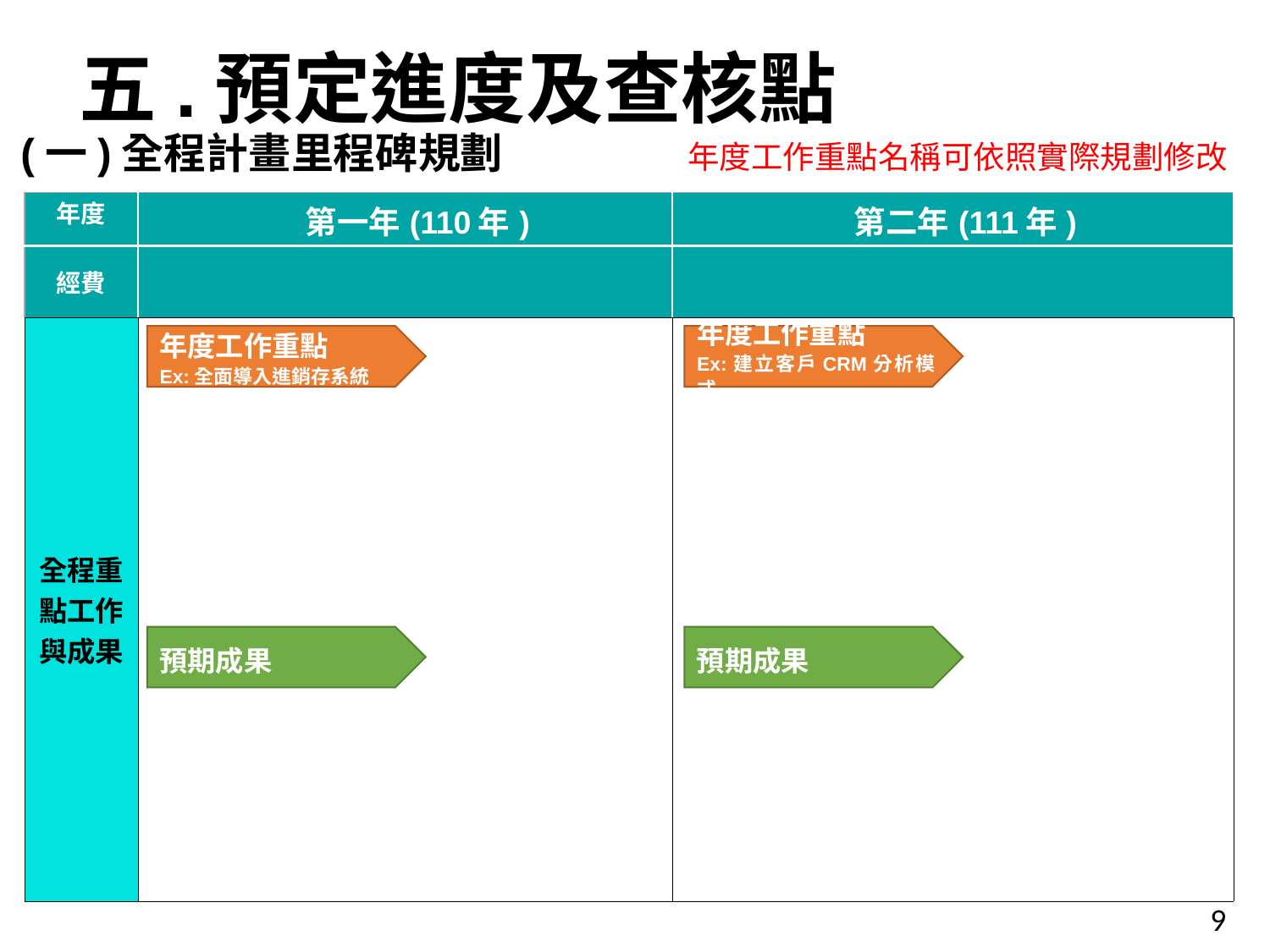

五.預定進度及查核點
(一)全程計畫里程碑規劃
年度工作重點名稱可依照實際規劃修改
| 年度 | 第一年(110年) | 第二年(111年) |
| --- | --- | --- |
| 經費 |  |  |
| 全程重點工作與成果 |  |  |
年度工作重點
Ex:全面導入進銷存系統
年度工作重點
Ex:建立客戶CRM分析模式

預期成果

預期成果
9